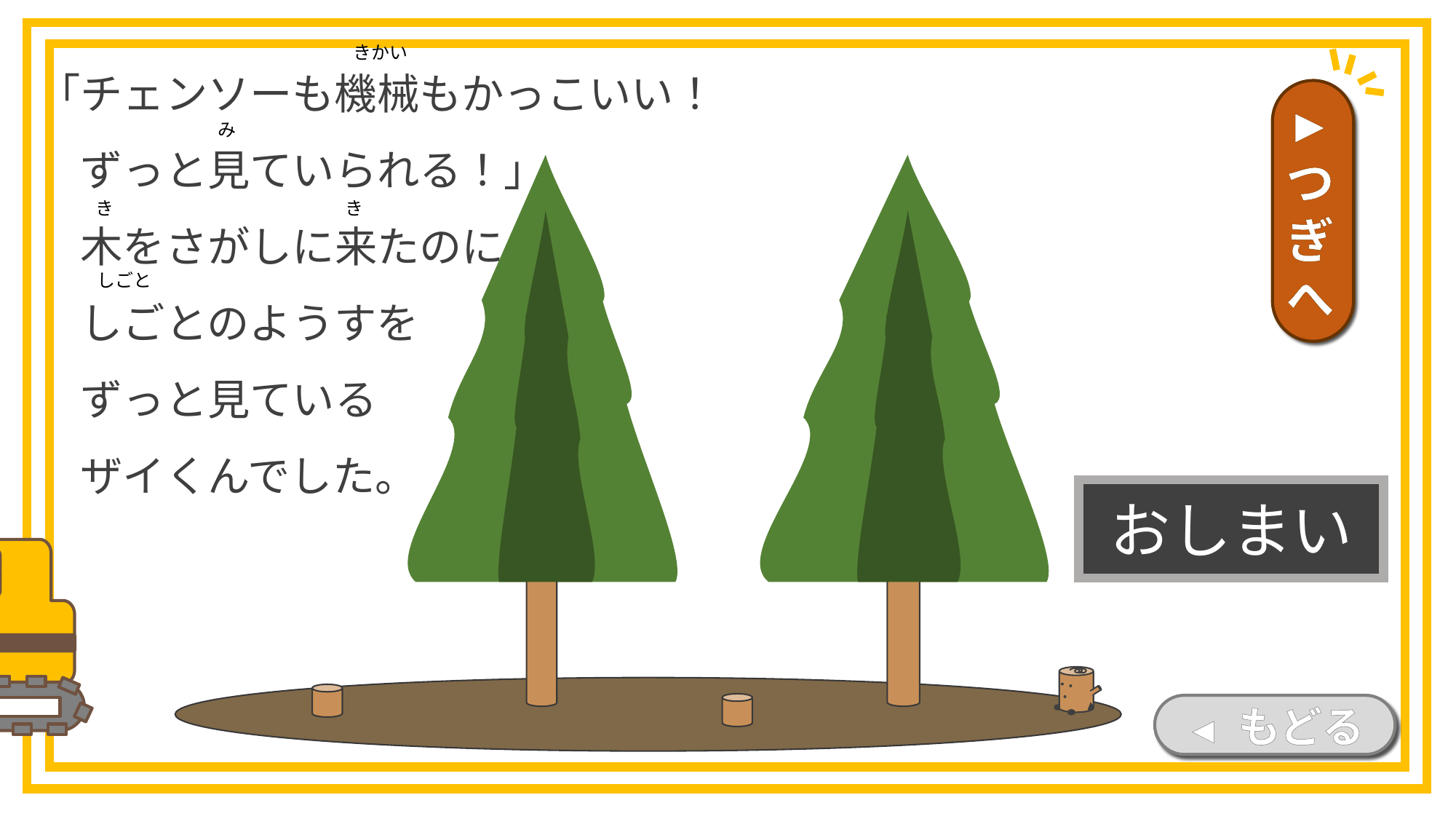

「チェンソーも機械もかっこいい！
　ずっと見ていられる！」
　木をさがしに来たのに
　しごとのようすを
　ずっと見ている
　ザイくんでした。
きかい

►つぎへ
み

き
き
しごと
おしまい

◄ もどる